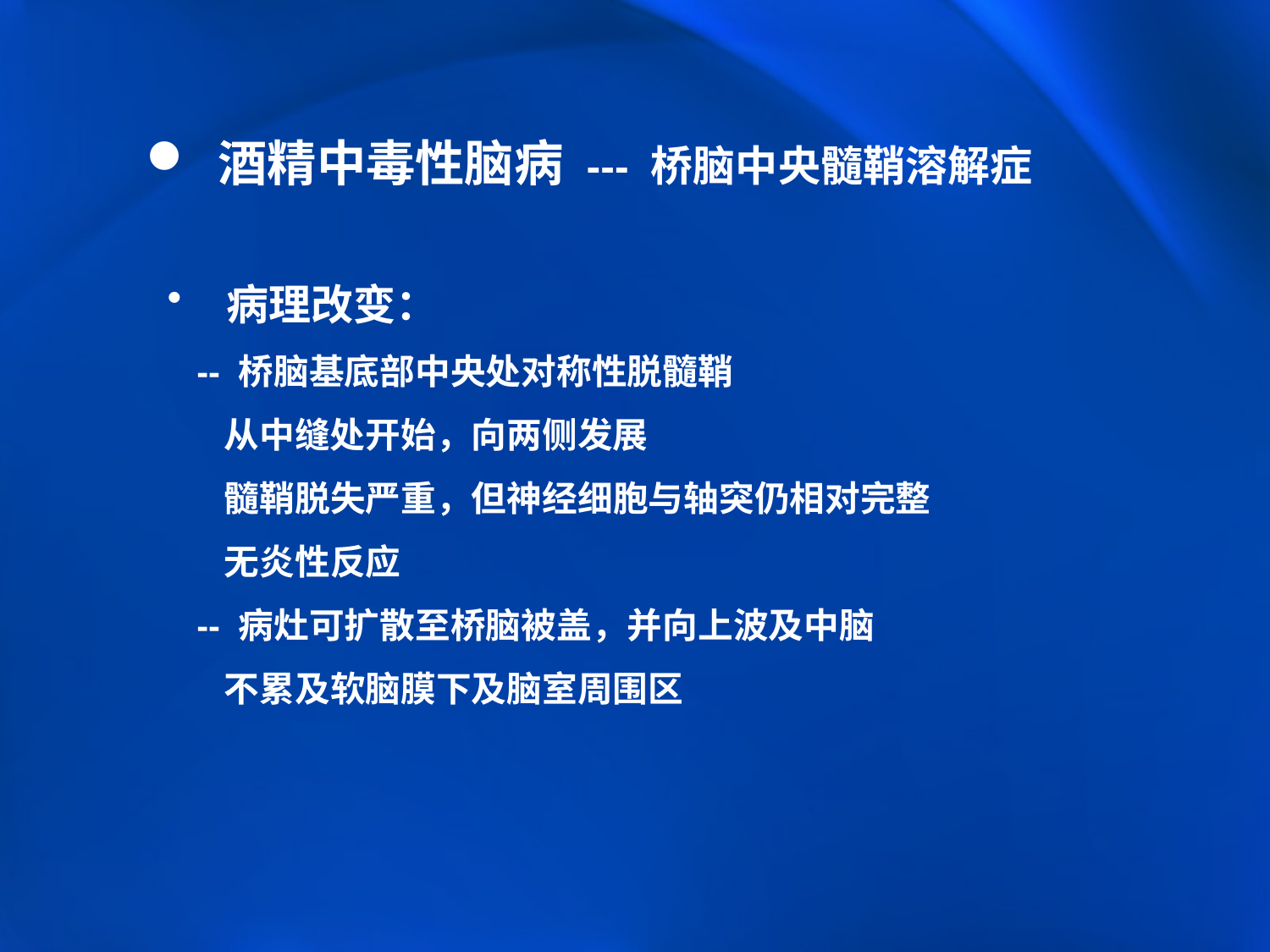

酒精中毒性脑病 --- 桥脑中央髓鞘溶解症

  病理改变：
   -- 桥脑基底部中央处对称性脱髓鞘
      从中缝处开始，向两侧发展
      髓鞘脱失严重，但神经细胞与轴突仍相对完整
      无炎性反应
   -- 病灶可扩散至桥脑被盖，并向上波及中脑
      不累及软脑膜下及脑室周围区